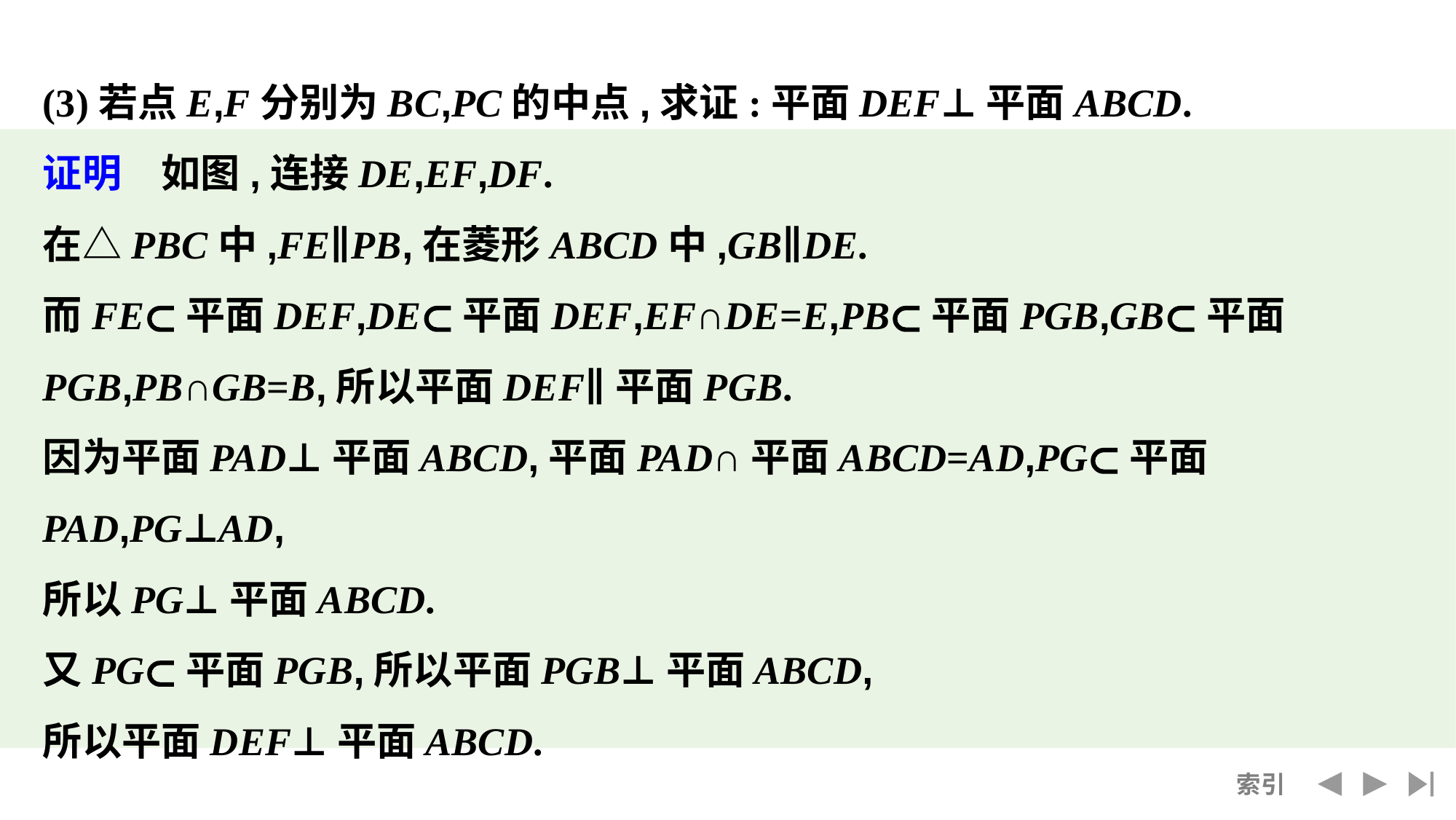

(3)若点E,F分别为BC,PC的中点,求证:平面DEF⊥平面ABCD.
证明　如图,连接DE,EF,DF.
在△PBC中,FE∥PB,在菱形ABCD中,GB∥DE.
而FE⊂平面DEF,DE⊂平面DEF,EF∩DE=E,PB⊂平面PGB,GB⊂平面PGB,PB∩GB=B,所以平面DEF∥平面PGB.
因为平面PAD⊥平面ABCD,平面PAD∩平面ABCD=AD,PG⊂平面PAD,PG⊥AD,
所以PG⊥平面ABCD.
又PG⊂平面PGB,所以平面PGB⊥平面ABCD,
所以平面DEF⊥平面ABCD.